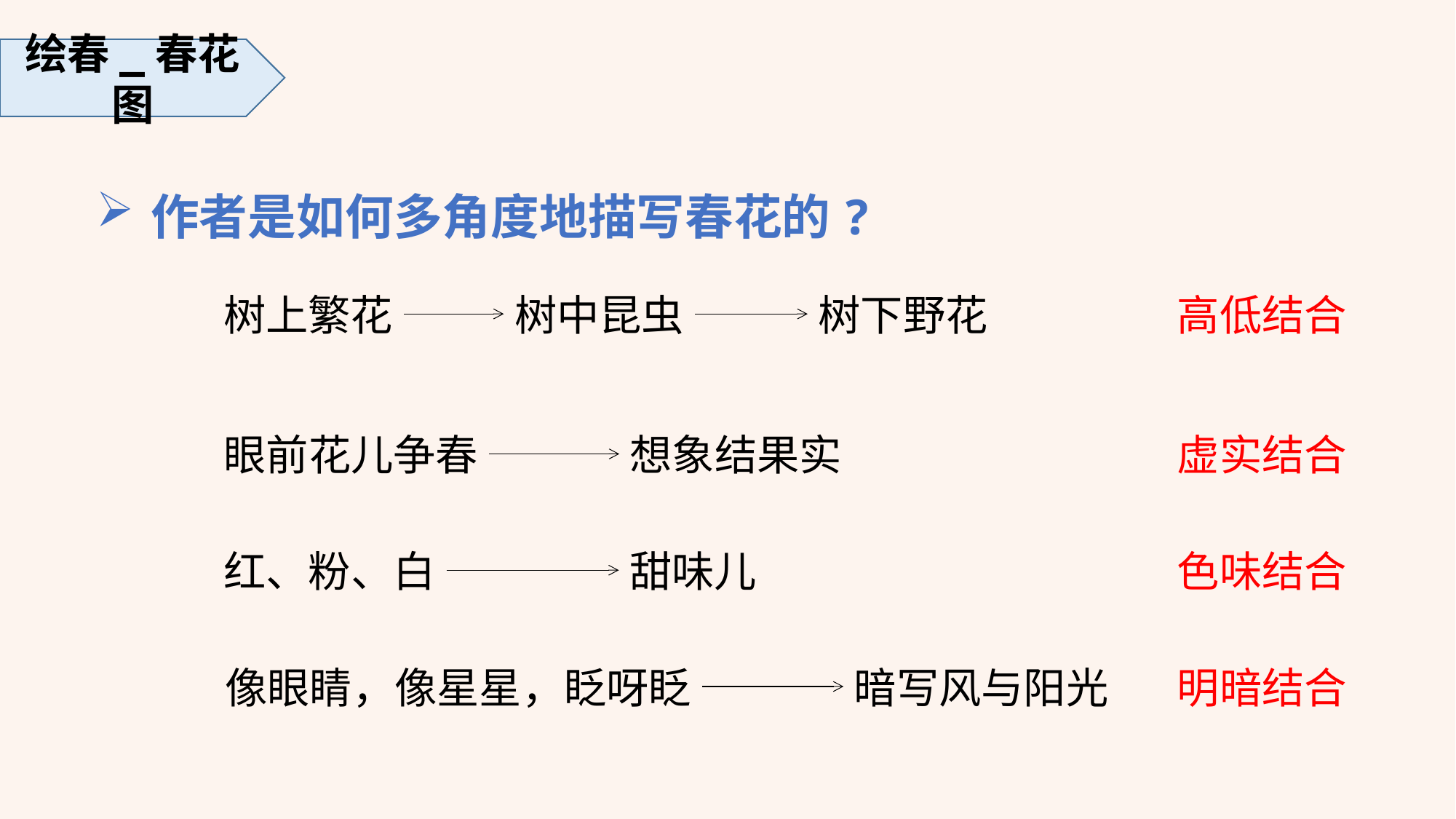

绘春_春花图
作者是如何多角度地描写春花的?
树上繁花
树中昆虫
树下野花
高低结合
眼前花儿争春
想象结果实
虚实结合
红、粉、白
甜味儿
色味结合
像眼睛，像星星，眨呀眨
暗写风与阳光
明暗结合